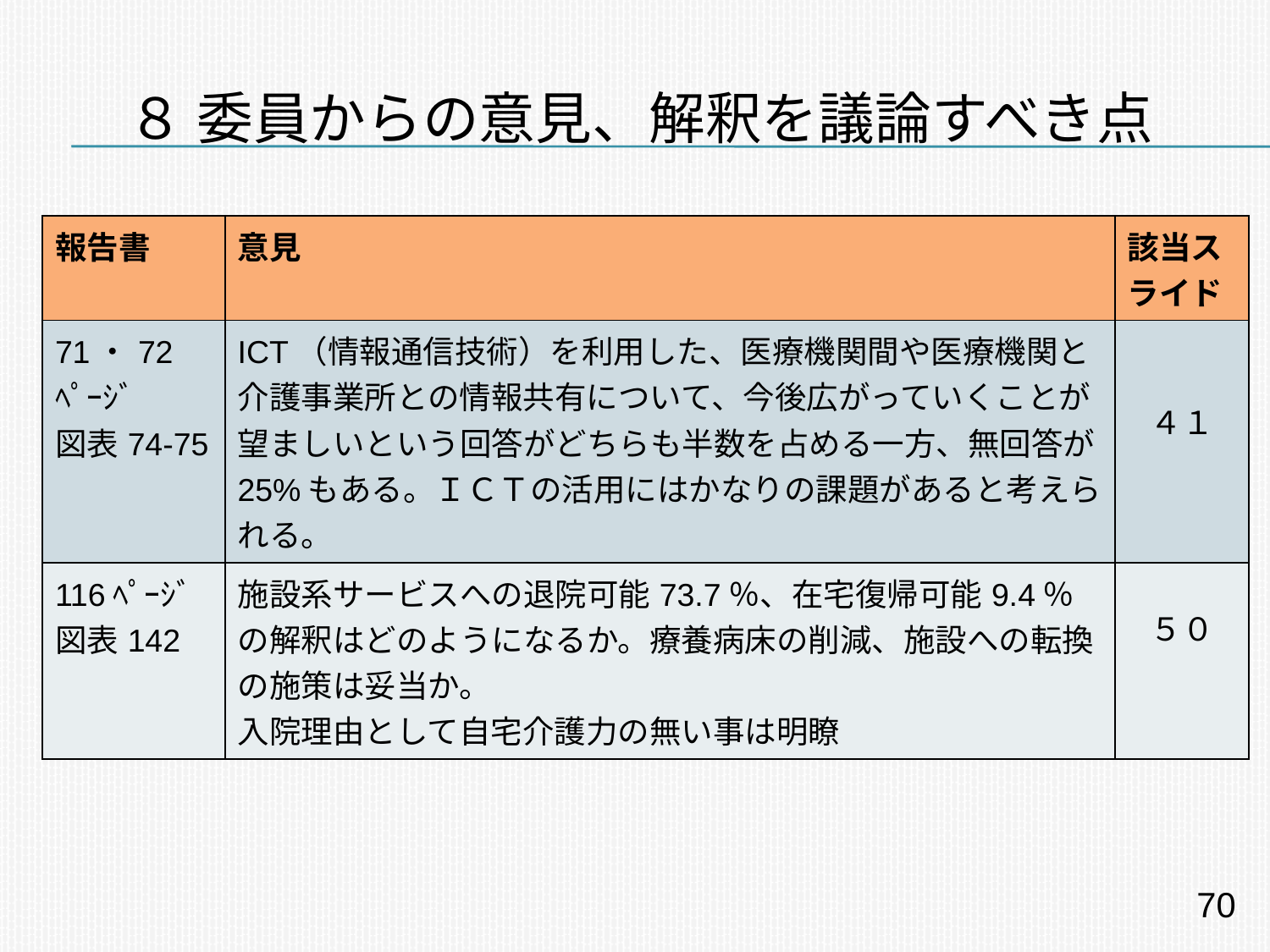

# ８ 委員からの意見、解釈を議論すべき点
| 報告書 | 意見 | 該当スライド |
| --- | --- | --- |
| 71・72ﾍﾟｰｼﾞ 図表74-75 | ICT（情報通信技術）を利用した、医療機関間や医療機関と介護事業所との情報共有について、今後広がっていくことが望ましいという回答がどちらも半数を占める一方、無回答が25%もある。ＩＣＴの活用にはかなりの課題があると考えられる。 | ４１ |
| 116ﾍﾟｰｼﾞ 図表142 | 施設系サービスへの退院可能73.7％、在宅復帰可能9.4％の解釈はどのようになるか。療養病床の削減、施設への転換の施策は妥当か。 入院理由として自宅介護力の無い事は明瞭 | ５０ |
70